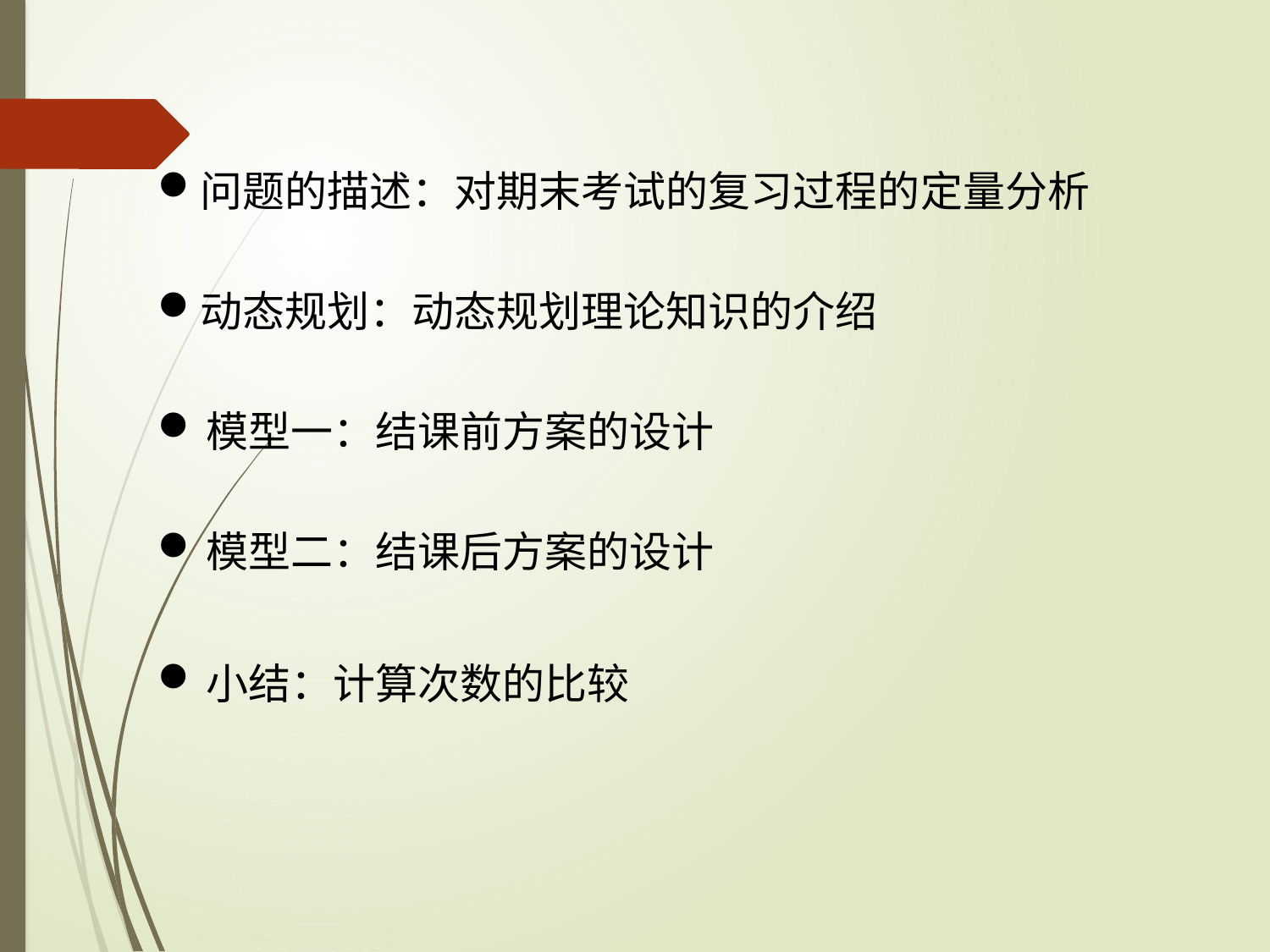

问题的描述：对期末考试的复习过程的定量分析
动态规划：动态规划理论知识的介绍
模型一：结课前方案的设计
模型二：结课后方案的设计
小结：计算次数的比较